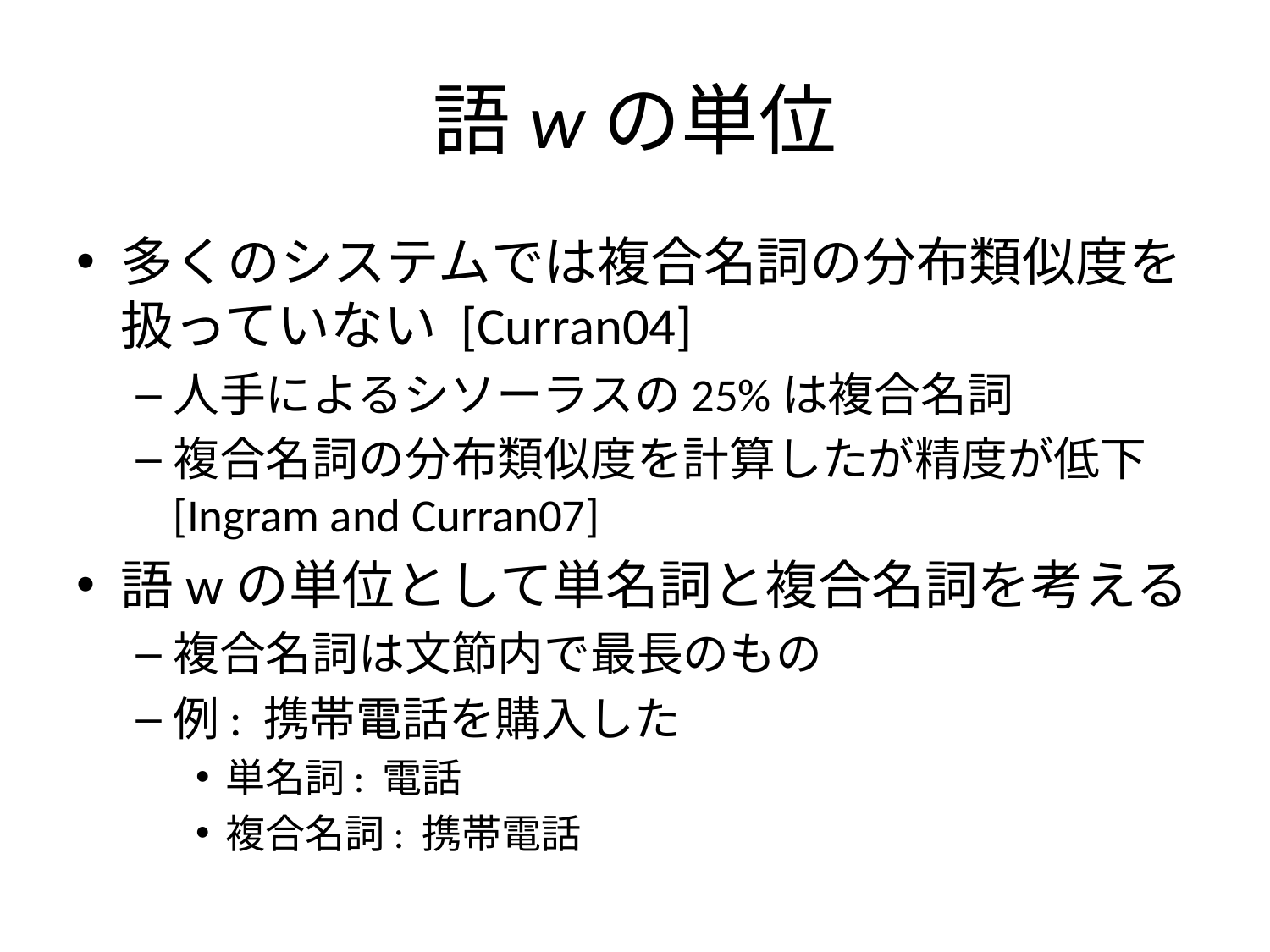

# 語wの単位
多くのシステムでは複合名詞の分布類似度を扱っていない [Curran04]
人手によるシソーラスの25%は複合名詞
複合名詞の分布類似度を計算したが精度が低下[Ingram and Curran07]
語wの単位として単名詞と複合名詞を考える
複合名詞は文節内で最長のもの
例: 携帯電話を購入した
単名詞: 電話
複合名詞: 携帯電話